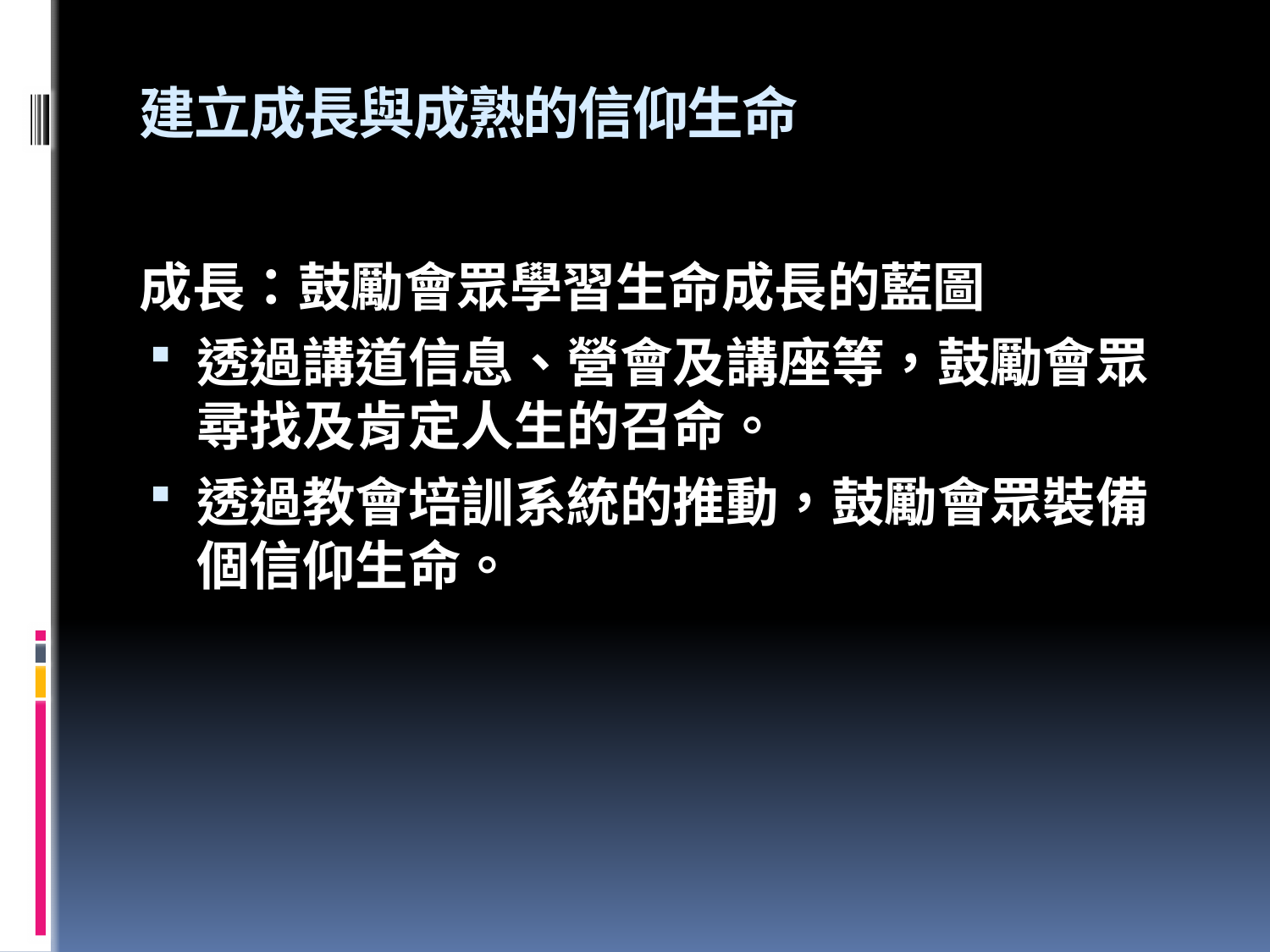

# 建立成長與成熟的信仰生命
成長：鼓勵會眾學習生命成長的藍圖
透過講道信息、營會及講座等，鼓勵會眾尋找及肯定人生的召命。
透過教會培訓系統的推動，鼓勵會眾裝備個信仰生命。